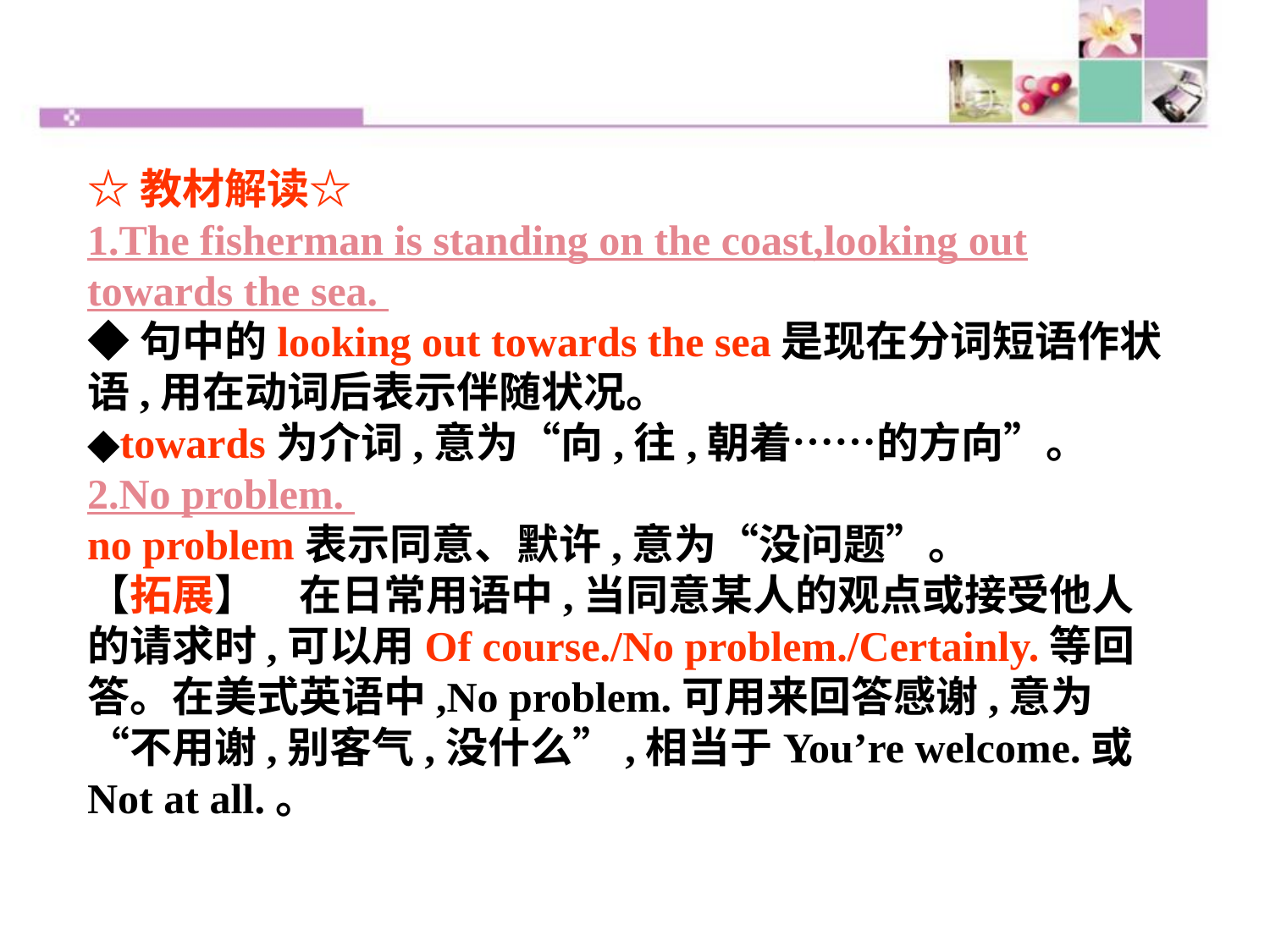

☆教材解读☆
1.The fisherman is standing on the coast,looking out towards the sea.
◆句中的looking out towards the sea是现在分词短语作状语,用在动词后表示伴随状况。
◆towards为介词,意为“向,往,朝着……的方向”。
2.No problem.
no problem表示同意、默许,意为“没问题”。
【拓展】　在日常用语中,当同意某人的观点或接受他人的请求时,可以用Of course./No problem./Certainly.等回答。在美式英语中,No problem.可用来回答感谢,意为“不用谢,别客气,没什么”,相当于You’re welcome.或Not at all.。